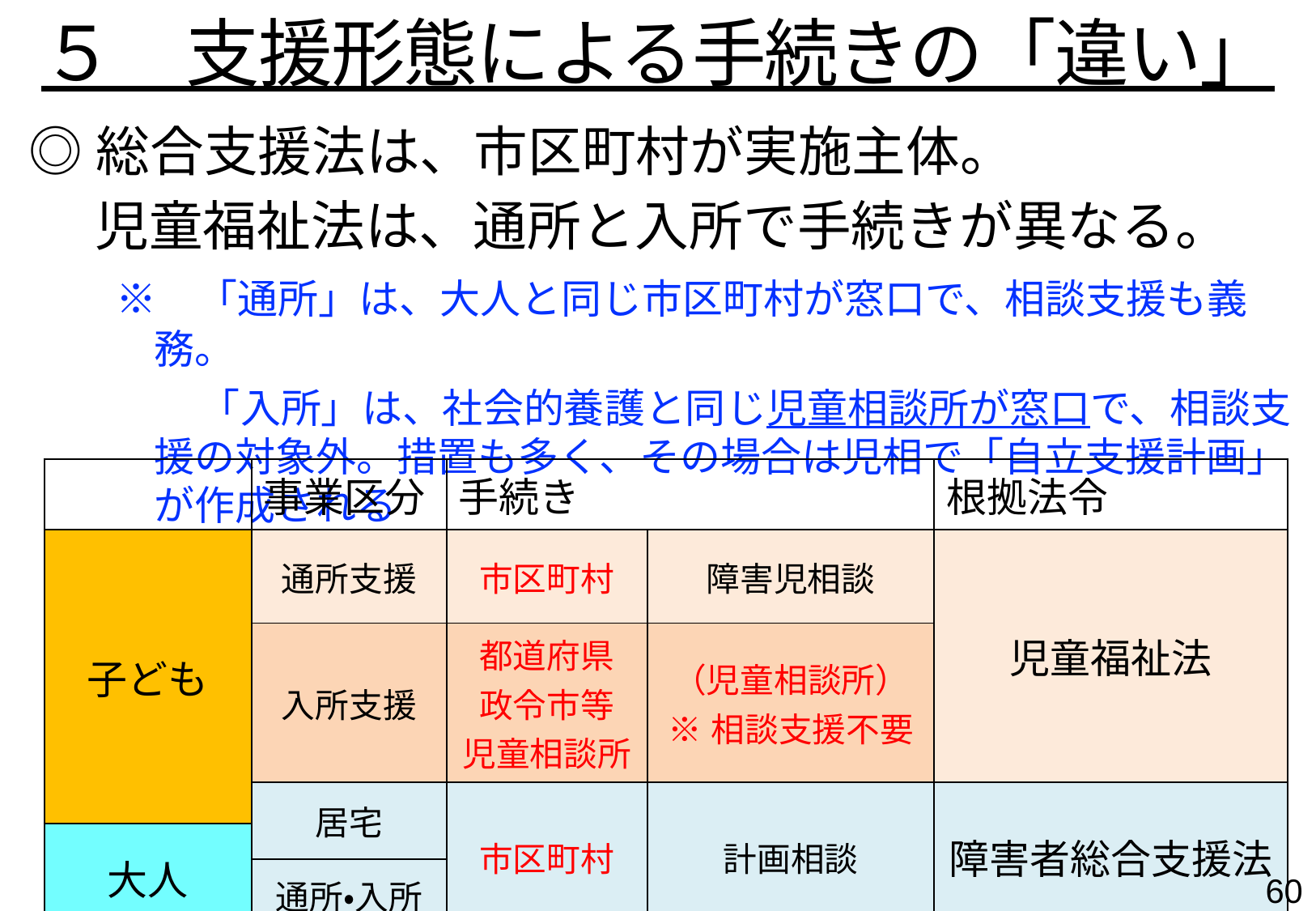

５　支援形態による手続きの「違い」
◎総合支援法は、市区町村が実施主体。
　 児童福祉法は、通所と入所で手続きが異なる。
　　※　「通所」は、大人と同じ市区町村が窓口で、相談支援も義務。
　　　　 「入所」は、社会的養護と同じ児童相談所が窓口で、相談支援の対象外。措置も多く、その場合は児相で「自立支援計画」が作成される
|  | 事業区分 | 手続き |  | 根拠法令 |
| --- | --- | --- | --- | --- |
| 子ども | 通所支援 | 市区町村 | 障害児相談 | 児童福祉法 |
|  | 入所支援 | 都道府県 政令市等 児童相談所 | （児童相談所） ※相談支援不要 |  |
|  | 居宅 | 市区町村 | 計画相談 | 障害者総合支援法 |
| 大人 |  |  |  |  |
|  | 通所・入所 |  |  |  |
60
60
60